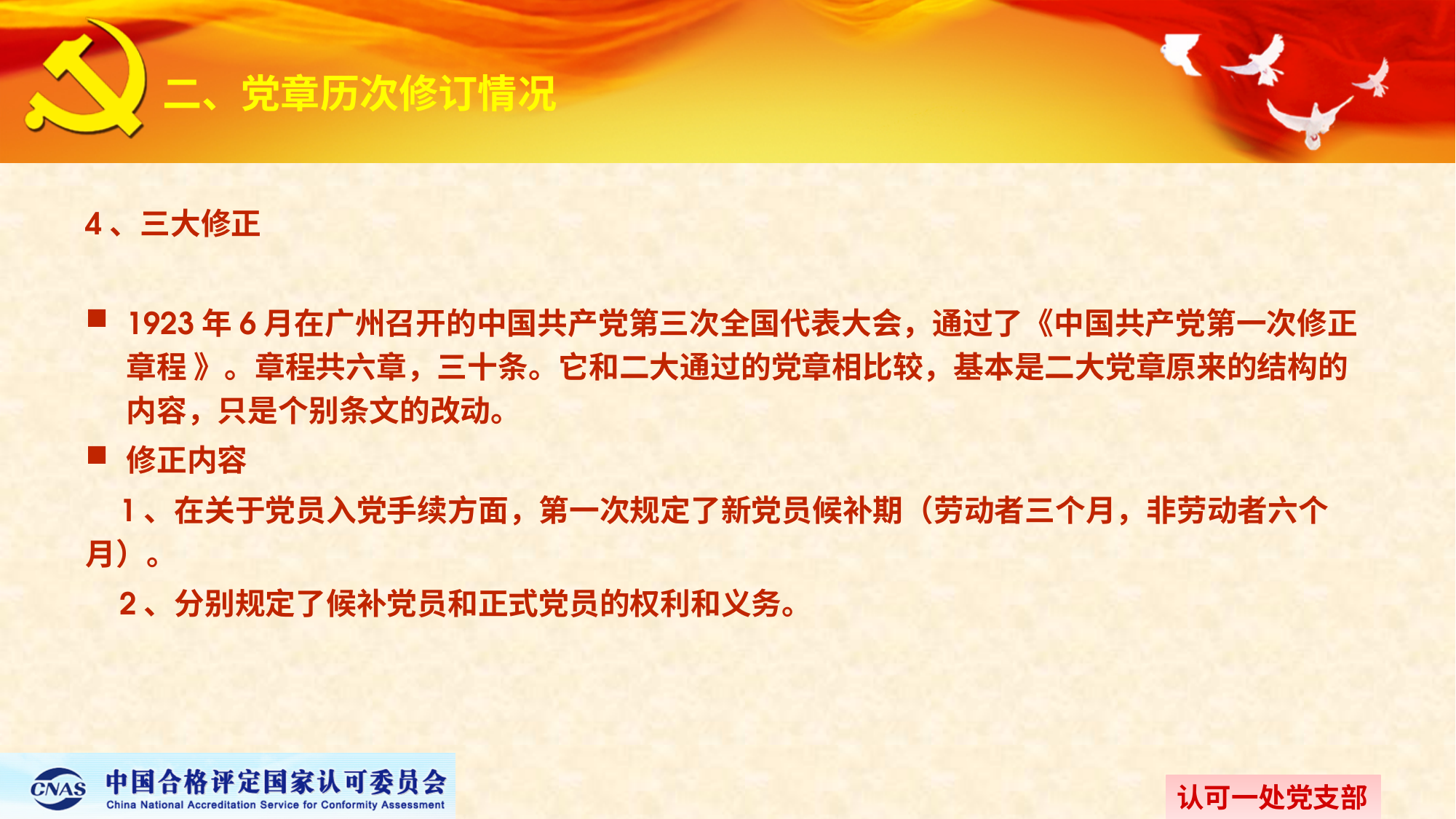

# 二、党章历次修订情况
4、三大修正

1923年6月在广州召开的中国共产党第三次全国代表大会，通过了《中国共产党第一次修正章程 》。章程共六章，三十条。它和二大通过的党章相比较，基本是二大党章原来的结构的内容，只是个别条文的改动。
修正内容
    1、在关于党员入党手续方面，第一次规定了新党员候补期（劳动者三个月，非劳动者六个月）。
    2、分别规定了候补党员和正式党员的权利和义务。